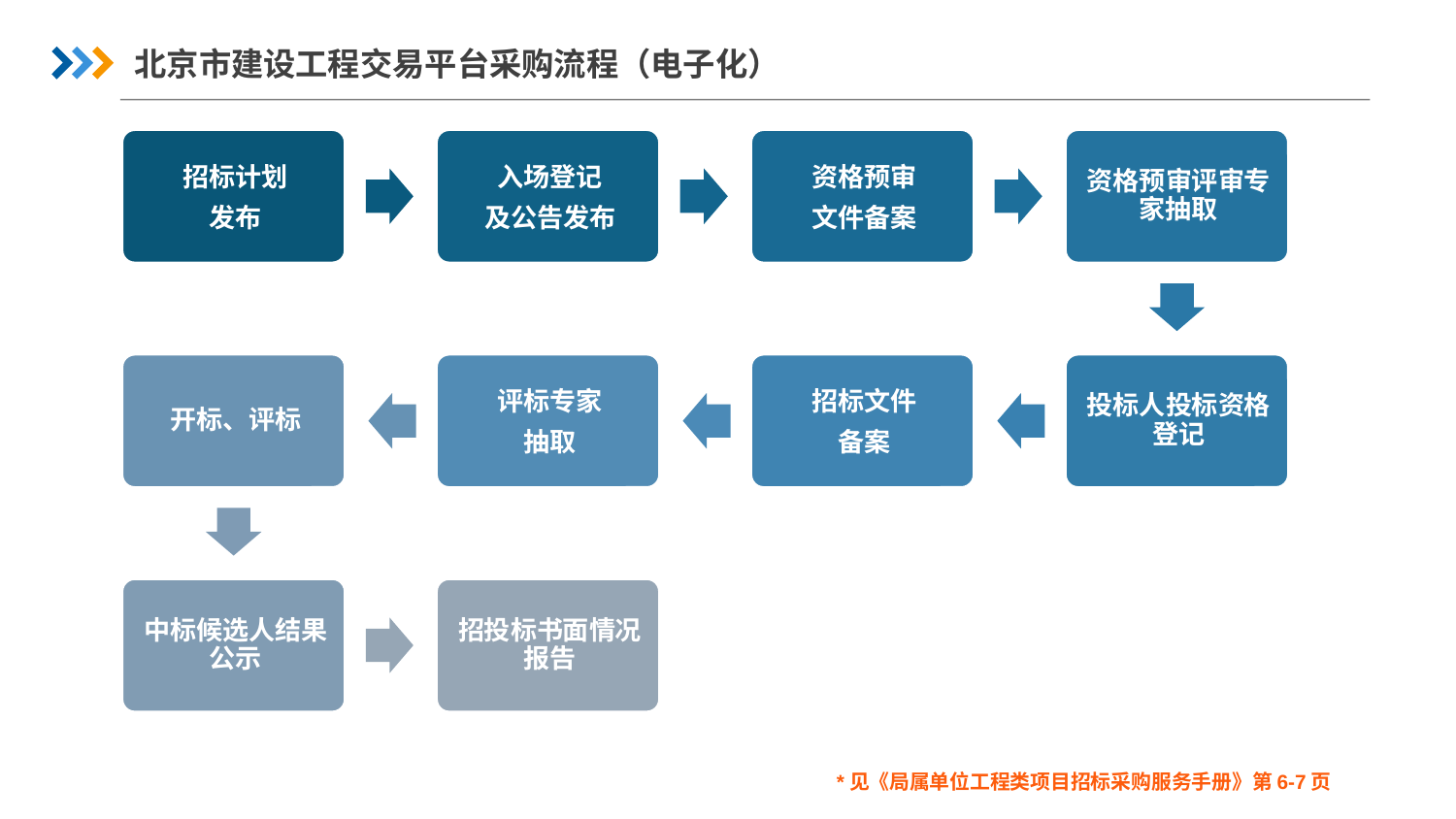

北京市建设工程交易平台采购流程（电子化）

招标计划
发布

入场登记
及公告发布

资格预审
文件备案

资格预审评审专家抽取

投标人投标资格登记

招标文件
备案

评标专家
抽取

开标、评标

中标候选人结果公示

招投标书面情况报告
*见《局属单位工程类项目招标采购服务手册》第6-7页